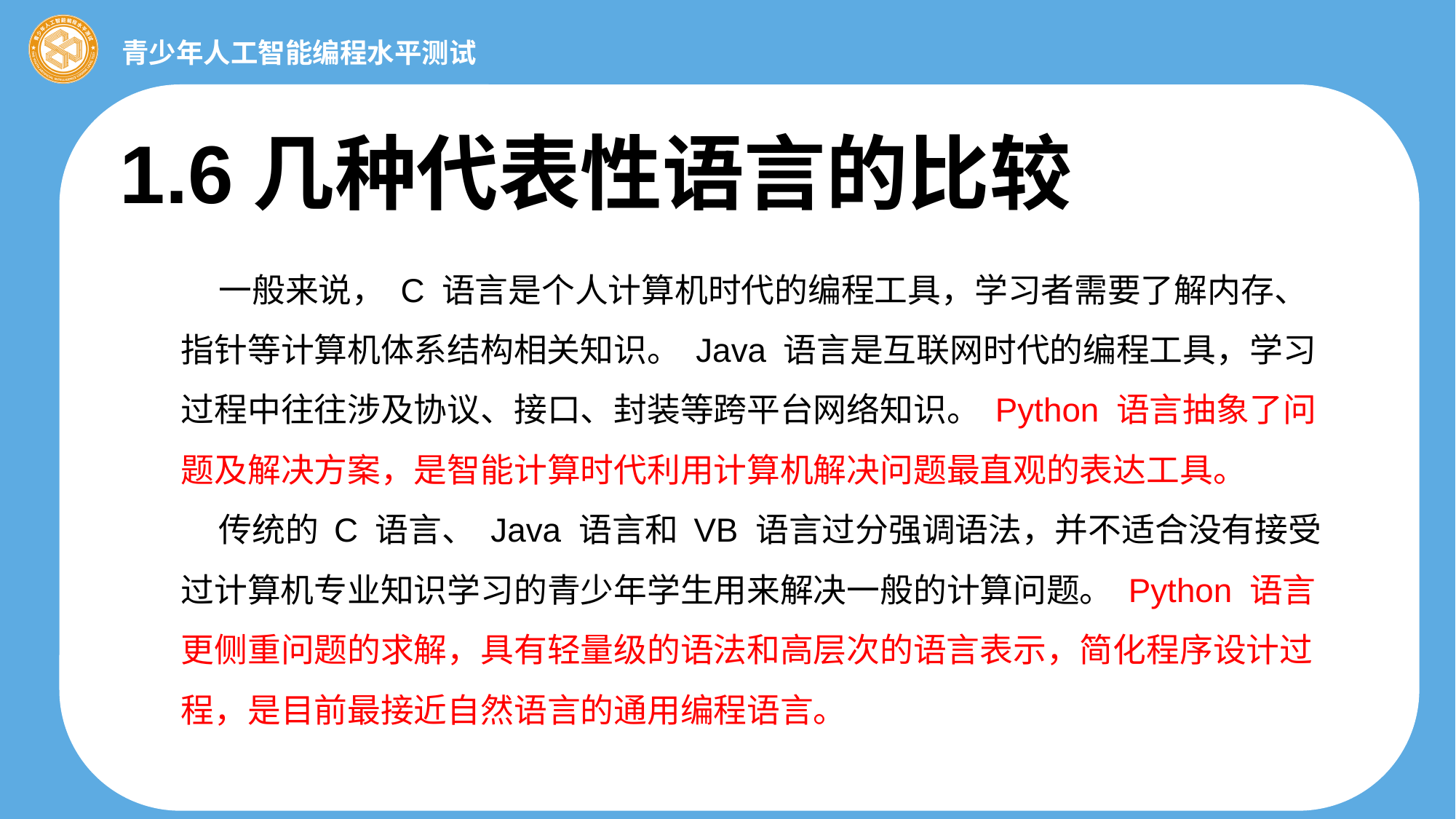

1.6几种代表性语言的比较
    一般来说， C 语言是个人计算机时代的编程工具，学习者需要了解内存、指针等计算机体系结构相关知识。 Java 语言是互联网时代的编程工具，学习过程中往往涉及协议、接口、封装等跨平台网络知识。 Python 语言抽象了问题及解决方案，是智能计算时代利用计算机解决问题最直观的表达工具。
    传统的 C 语言、 Java 语言和 VB 语言过分强调语法，并不适合没有接受过计算机专业知识学习的青少年学生用来解决一般的计算问题。 Python 语言更侧重问题的求解，具有轻量级的语法和高层次的语言表示，简化程序设计过程，是目前最接近自然语言的通用编程语言。